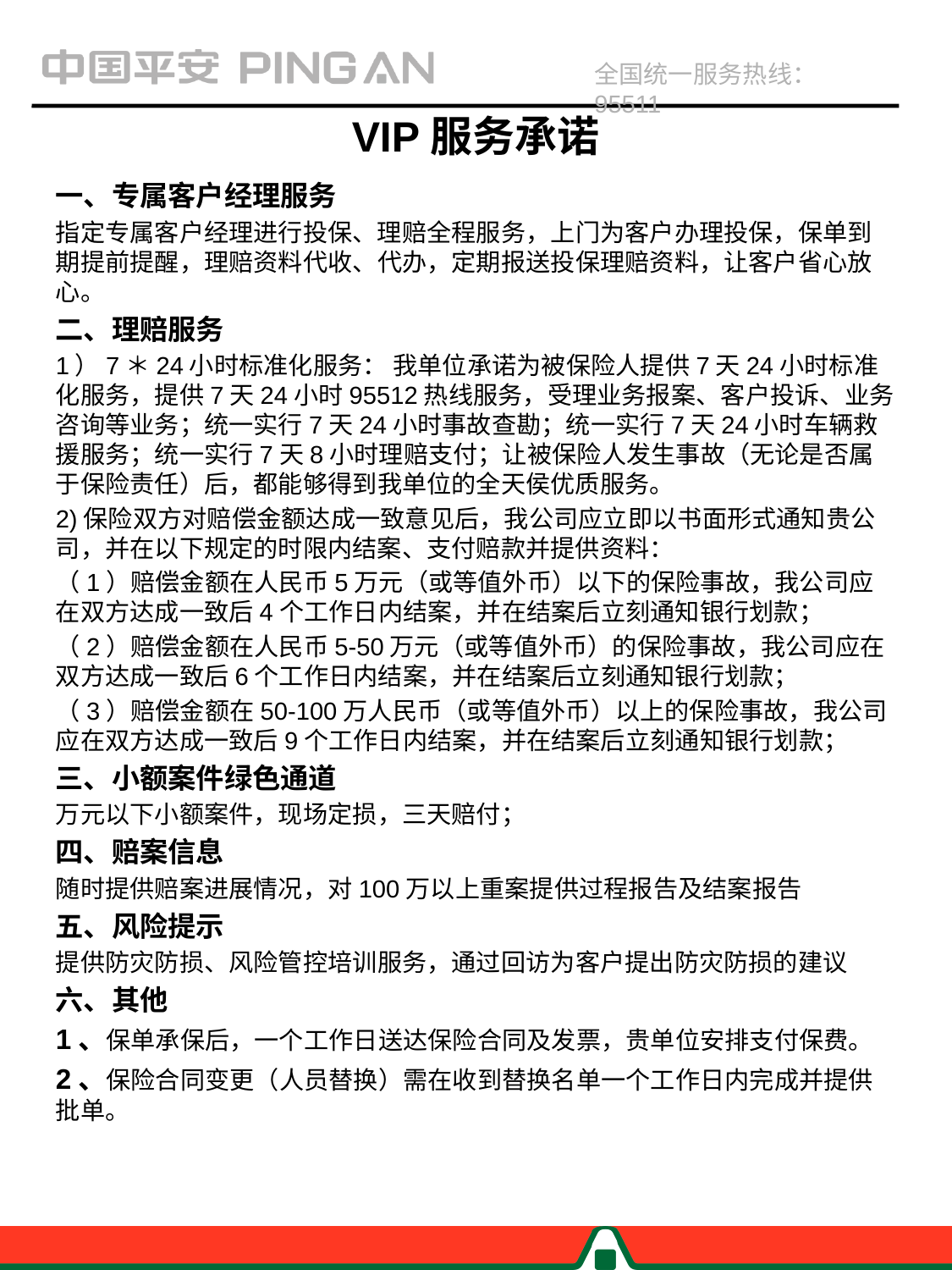

VIP服务承诺
一、专属客户经理服务
指定专属客户经理进行投保、理赔全程服务，上门为客户办理投保，保单到期提前提醒，理赔资料代收、代办，定期报送投保理赔资料，让客户省心放心。
二、理赔服务
1）7＊24小时标准化服务： 我单位承诺为被保险人提供7天24小时标准化服务，提供7天24小时95512热线服务，受理业务报案、客户投诉、业务咨询等业务；统一实行7天24小时事故查勘；统一实行7天24小时车辆救援服务；统一实行7天8小时理赔支付；让被保险人发生事故（无论是否属于保险责任）后，都能够得到我单位的全天侯优质服务。
2)保险双方对赔偿金额达成一致意见后，我公司应立即以书面形式通知贵公司，并在以下规定的时限内结案、支付赔款并提供资料：
（1）赔偿金额在人民币5万元（或等值外币）以下的保险事故，我公司应在双方达成一致后4个工作日内结案，并在结案后立刻通知银行划款；
（2）赔偿金额在人民币5-50万元（或等值外币）的保险事故，我公司应在双方达成一致后6个工作日内结案，并在结案后立刻通知银行划款；
（3）赔偿金额在50-100万人民币（或等值外币）以上的保险事故，我公司应在双方达成一致后9个工作日内结案，并在结案后立刻通知银行划款；
三、小额案件绿色通道
万元以下小额案件，现场定损，三天赔付；
四、赔案信息
随时提供赔案进展情况，对100万以上重案提供过程报告及结案报告
五、风险提示
提供防灾防损、风险管控培训服务，通过回访为客户提出防灾防损的建议
六、其他
1、保单承保后，一个工作日送达保险合同及发票，贵单位安排支付保费。
2、保险合同变更（人员替换）需在收到替换名单一个工作日内完成并提供批单。